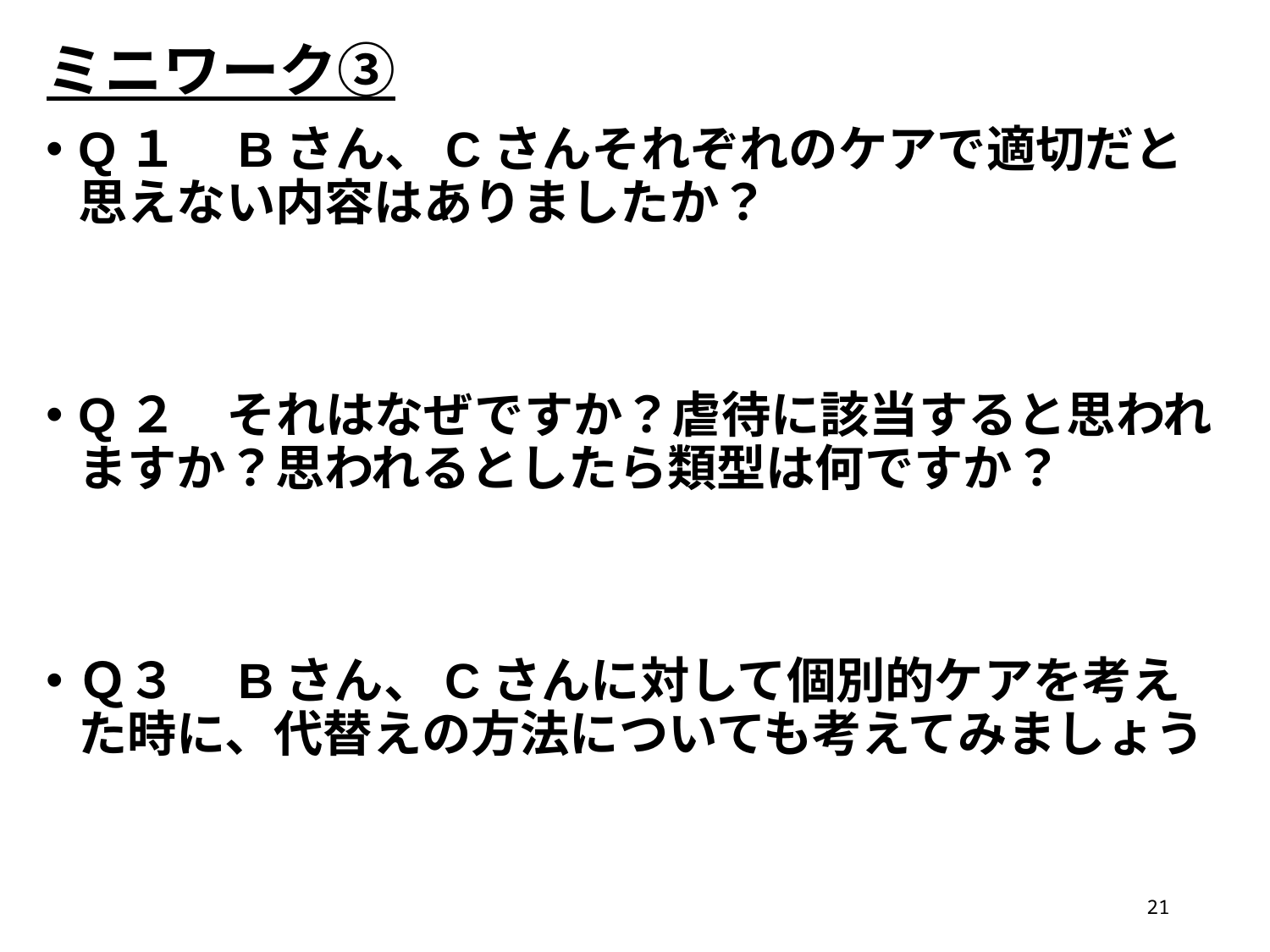

# ミニワーク③
Q１　Bさん、Cさんそれぞれのケアで適切だと思えない内容はありましたか？

Q２　それはなぜですか？虐待に該当すると思われますか？思われるとしたら類型は何ですか？

Ｑ３　Bさん、Cさんに対して個別的ケアを考えた時に、代替えの方法についても考えてみましょう
21